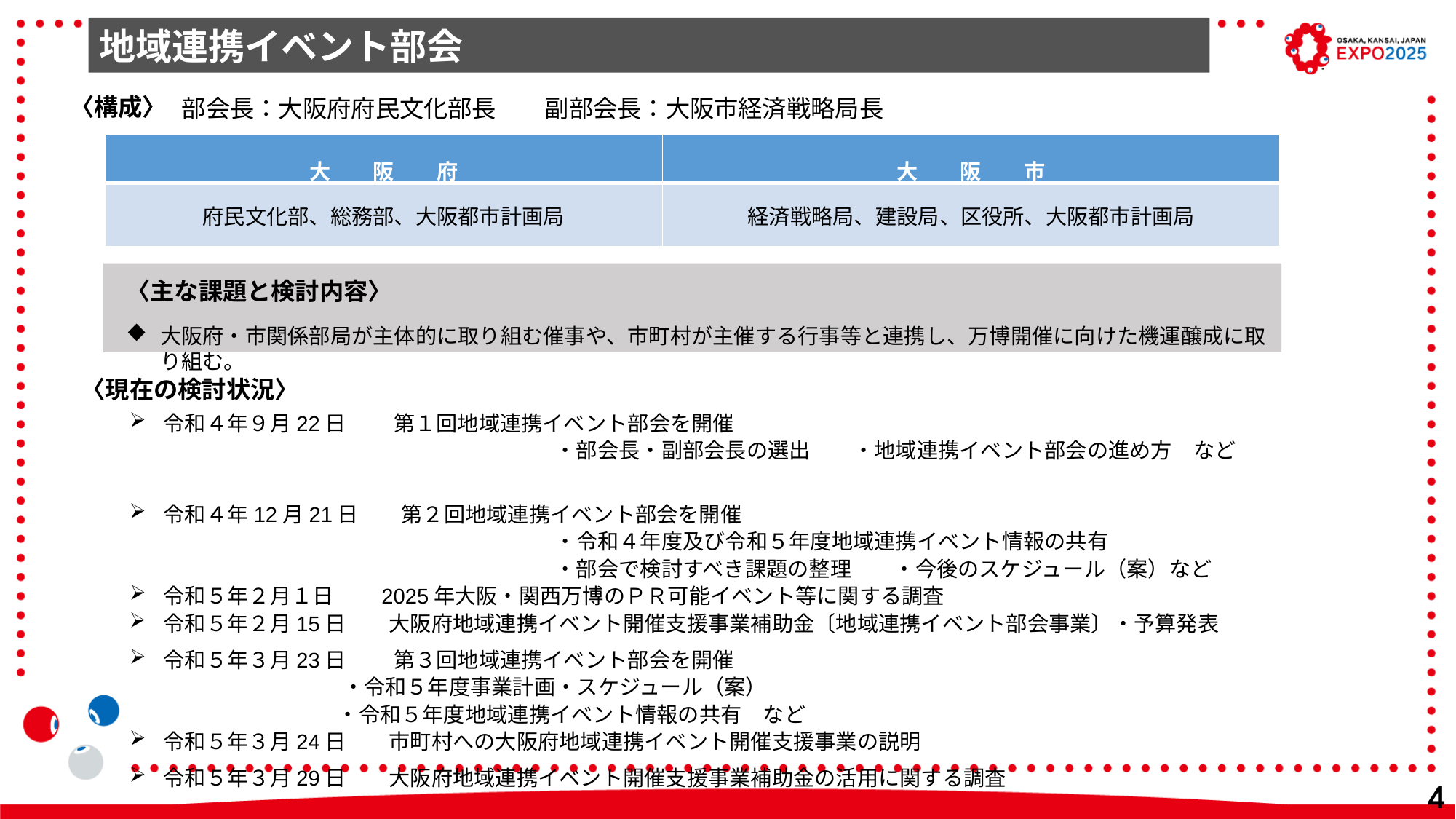

地域連携イベント部会
　部会長：大阪府府民文化部長　　副部会長：大阪市経済戦略局長
〈構成〉
| 大　　阪　　府 | 大　　阪　　市 |
| --- | --- |
| 府民文化部、総務部、大阪都市計画局 | 経済戦略局、建設局、区役所、大阪都市計画局 |

〈主な課題と検討内容〉

大阪府・市関係部局が主体的に取り組む催事や、市町村が主催する行事等と連携し、万博開催に向けた機運醸成に取り組む。
〈現在の検討状況〉
令和４年９月22日　　 第１回地域連携イベント部会を開催
　　　　　　　　　　　　　　　　　　　　・部会長・副部会長の選出　　・地域連携イベント部会の進め方　など
令和４年12月21日　　第２回地域連携イベント部会を開催
　　　　　　　　　　　　　　　　　　　　・令和４年度及び令和５年度地域連携イベント情報の共有
　　　　　　　　　　　　　　　　　　　　・部会で検討すべき課題の整理　　・今後のスケジュール（案）など
令和５年２月１日　　2025年大阪・関西万博のＰＲ可能イベント等に関する調査
令和５年２月15日　　大阪府地域連携イベント開催支援事業補助金〔地域連携イベント部会事業〕・予算発表
令和５年３月23日　　 第３回地域連携イベント部会を開催
                                   　　・令和５年度事業計画・スケジュール（案）
　　                                   ・令和５年度地域連携イベント情報の共有　など
令和５年３月24日　　市町村への大阪府地域連携イベント開催支援事業の説明
令和５年３月29日　　大阪府地域連携イベント開催支援事業補助金の活用に関する調査

40